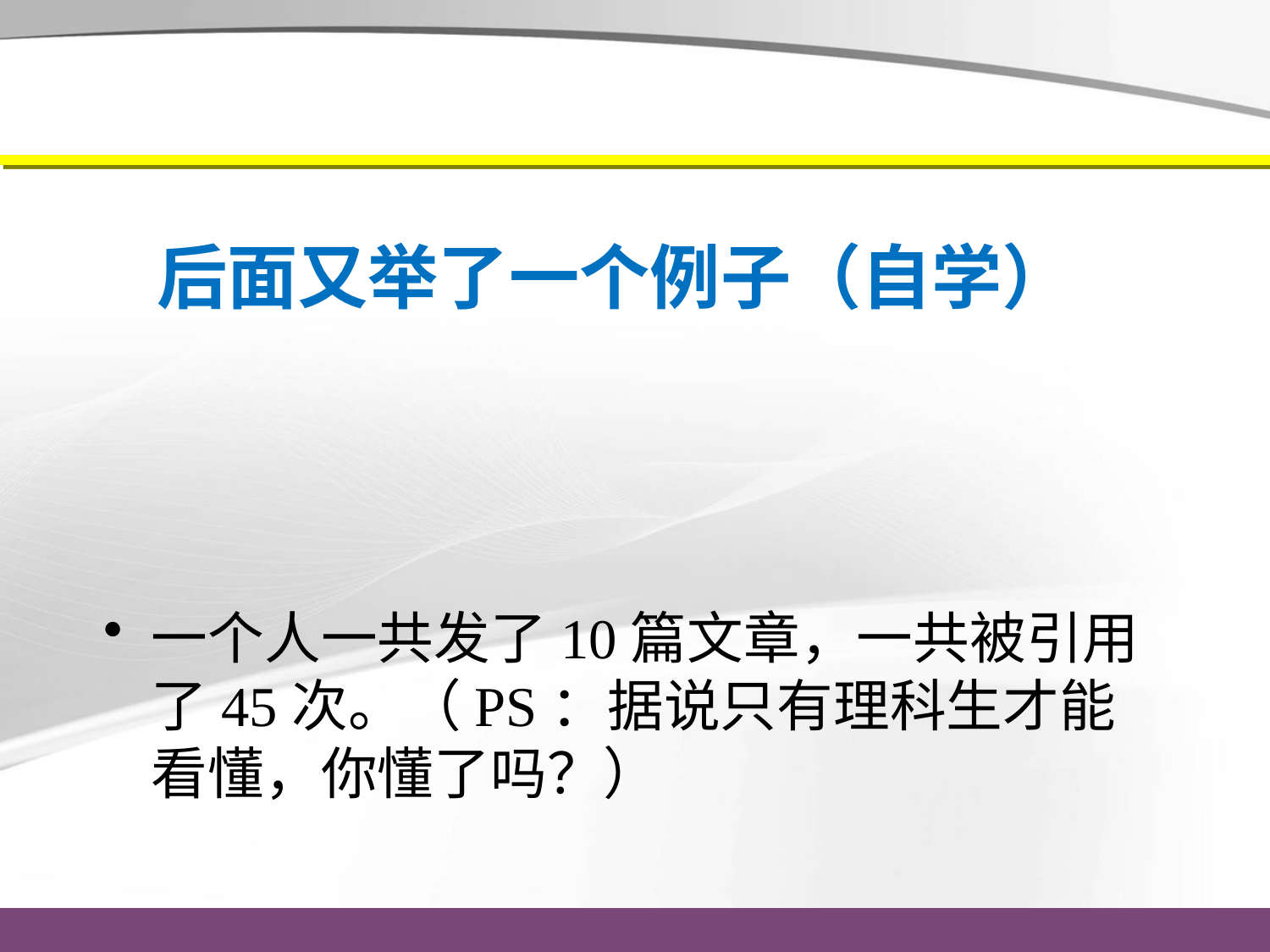

# 后面又举了一个例子（自学）
一个人一共发了10篇文章，一共被引用了45次。（PS：据说只有理科生才能看懂，你懂了吗？）